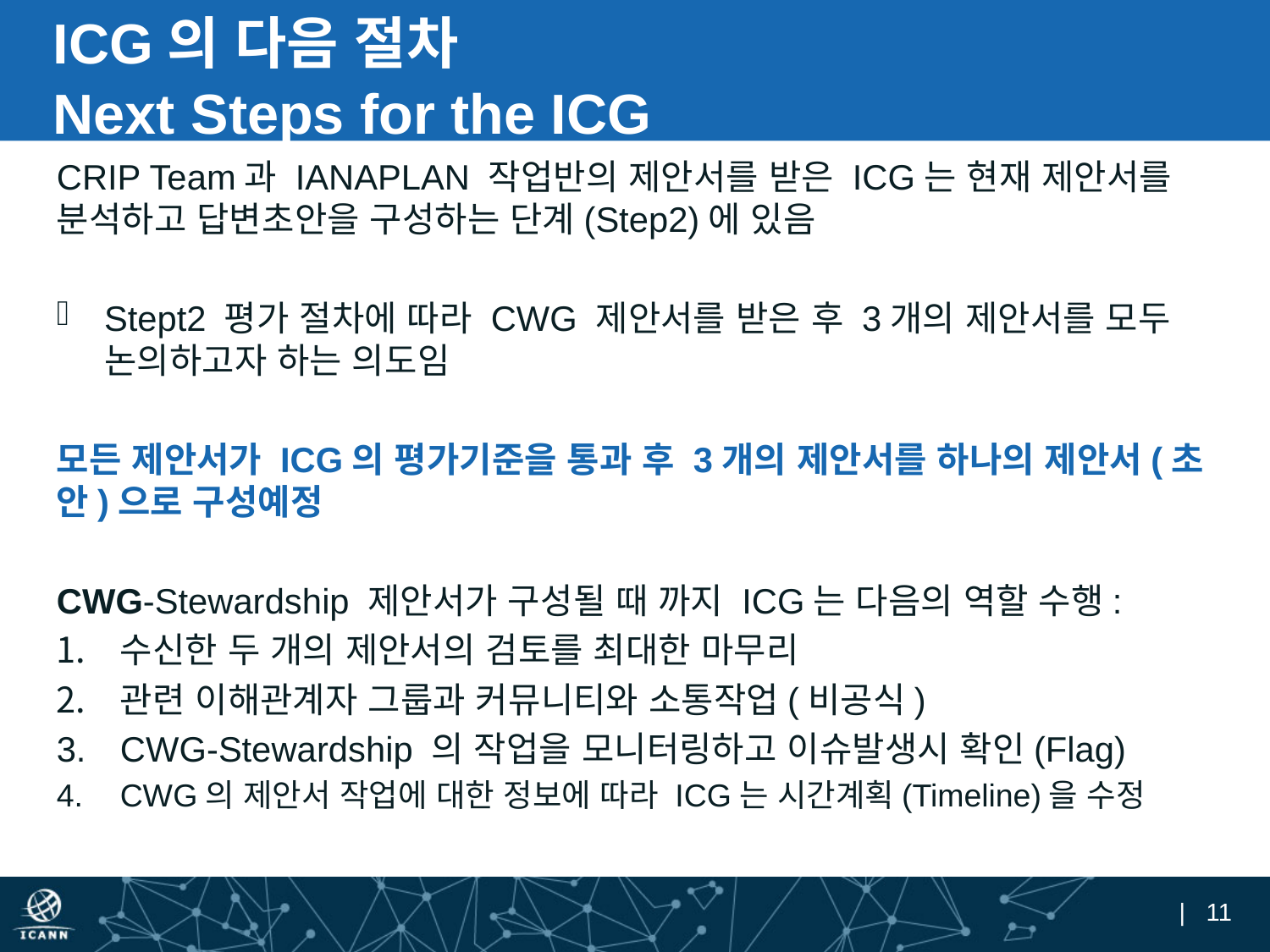

# ICG의 다음 절차 Next Steps for the ICG
CRIP Team과 IANAPLAN 작업반의 제안서를 받은 ICG는 현재 제안서를 분석하고 답변초안을 구성하는 단계(Step2)에 있음

Stept2 평가 절차에 따라 CWG 제안서를 받은 후 3개의 제안서를 모두 논의하고자 하는 의도임

모든 제안서가 ICG의 평가기준을 통과 후 3개의 제안서를 하나의 제안서(초안)으로 구성예정

CWG-Stewardship 제안서가 구성될 때 까지 ICG는 다음의 역할 수행:
수신한 두 개의 제안서의 검토를 최대한 마무리
관련 이해관계자 그룹과 커뮤니티와 소통작업(비공식)
CWG-Stewardship 의 작업을 모니터링하고 이슈발생시 확인(Flag)
CWG의 제안서 작업에 대한 정보에 따라 ICG는 시간계획(Timeline)을 수정